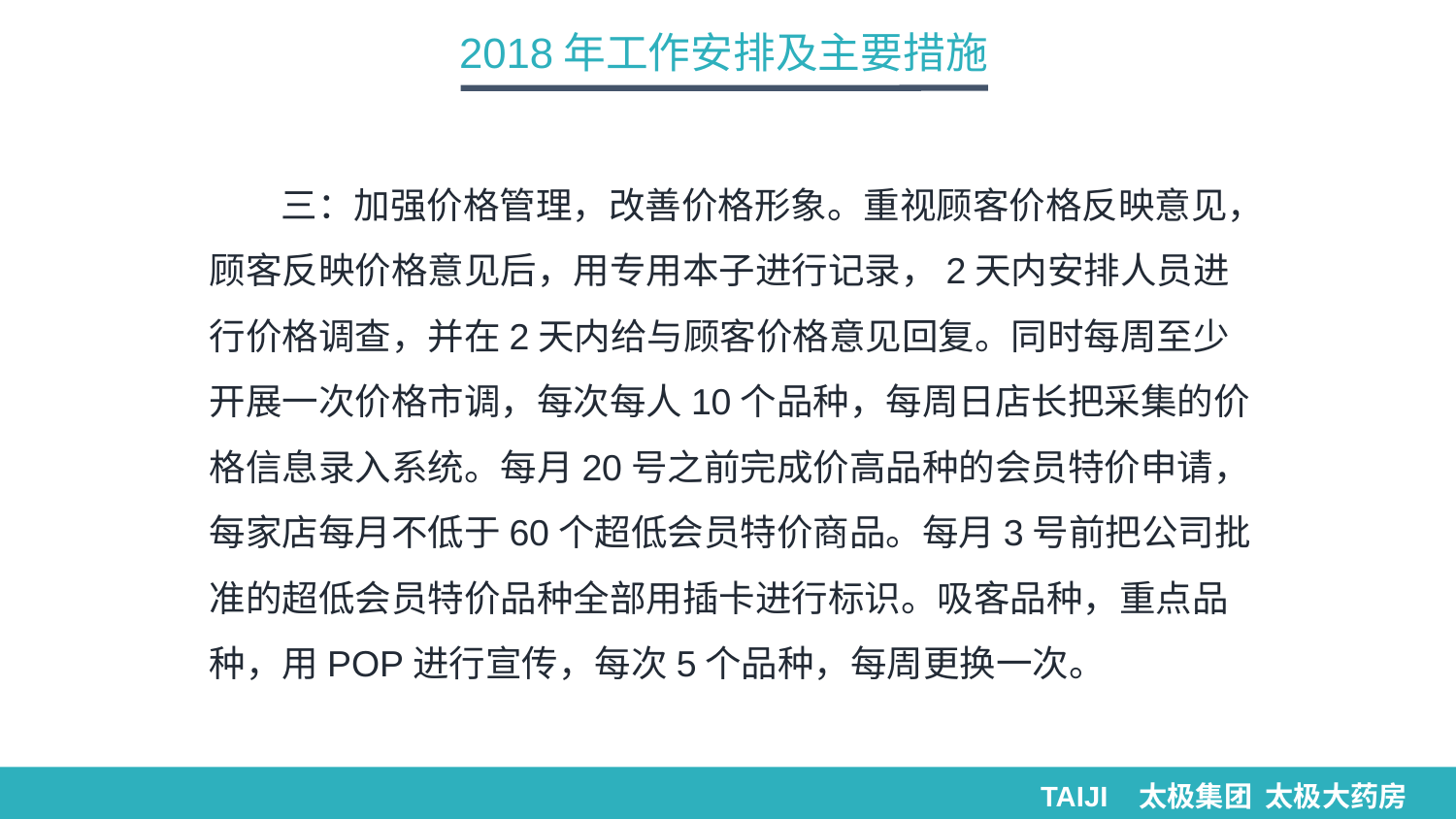

2018年工作安排及主要措施
三：加强价格管理，改善价格形象。重视顾客价格反映意见，顾客反映价格意见后，用专用本子进行记录，2天内安排人员进行价格调查，并在2天内给与顾客价格意见回复。同时每周至少开展一次价格市调，每次每人10个品种，每周日店长把采集的价格信息录入系统。每月20号之前完成价高品种的会员特价申请，每家店每月不低于60个超低会员特价商品。每月3号前把公司批准的超低会员特价品种全部用插卡进行标识。吸客品种，重点品种，用POP进行宣传，每次5个品种，每周更换一次。

TAIJI   太极集团  太极大药房